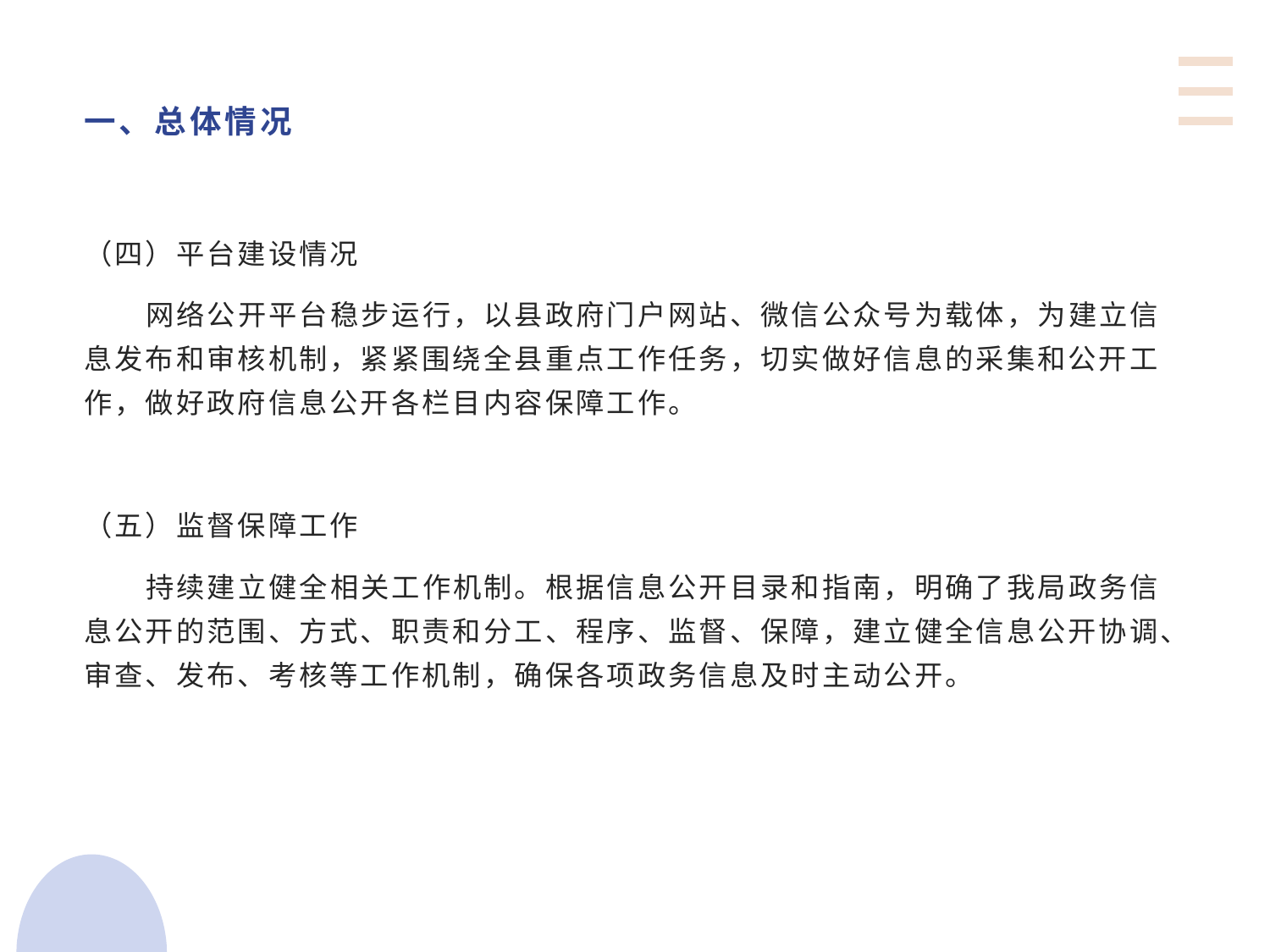

# 一、总体情况
（四）平台建设情况
网络公开平台稳步运行，以县政府门户网站、微信公众号为载体，为建立信息发布和审核机制，紧紧围绕全县重点工作任务，切实做好信息的采集和公开工作，做好政府信息公开各栏目内容保障工作。

（五）监督保障工作
持续建立健全相关工作机制。根据信息公开目录和指南，明确了我局政务信息公开的范围、方式、职责和分工、程序、监督、保障，建立健全信息公开协调、审查、发布、考核等工作机制，确保各项政务信息及时主动公开。